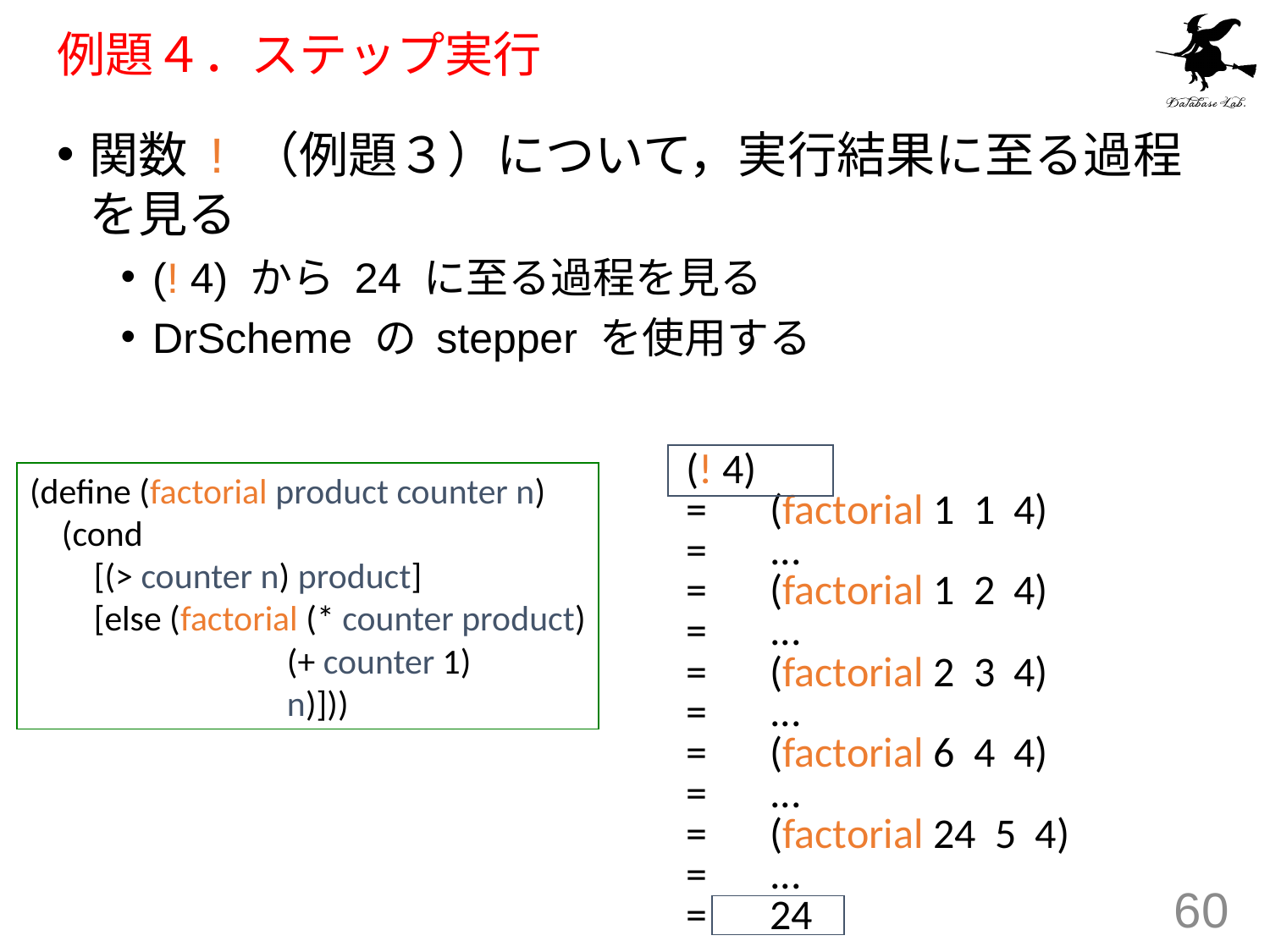

# 例題４．ステップ実行
関数 ! （例題３）について，実行結果に至る過程を見る
(! 4) から 24 に至る過程を見る
DrScheme の stepper を使用する

(! 4)
=　(factorial 1  1  4)
=　...
=　(factorial 1  2  4)
=　...
=　(factorial 2  3  4)
=　...
=　(factorial 6  4  4)
=　...
=　(factorial 24  5  4)
=　...
=　24

(define (factorial product counter n)
    (cond
        [(> counter n) product]
        [else (factorial (* counter product)
                                (+ counter 1)
                                n)]))

60